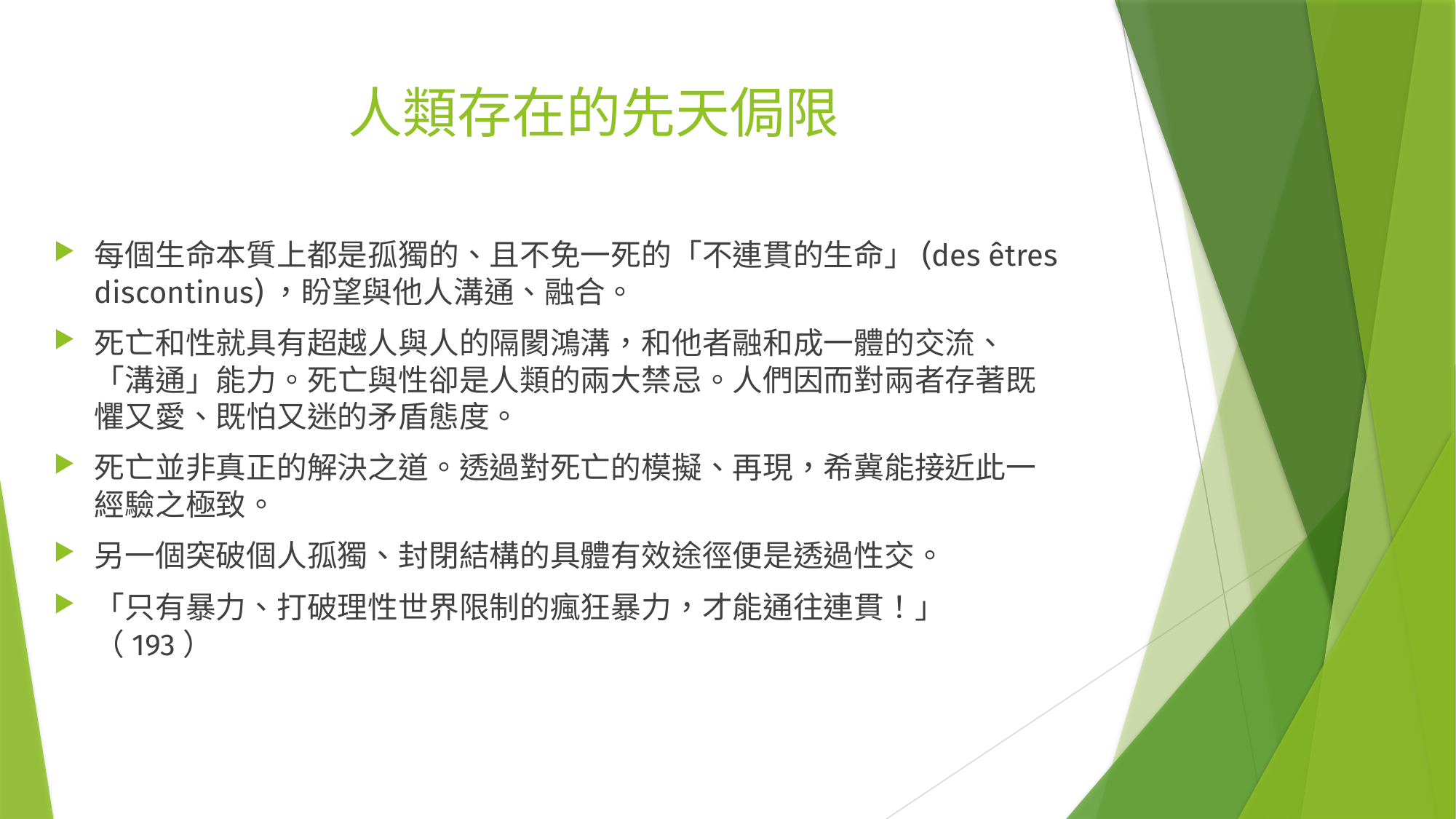

# 人類存在的先天侷限
每個生命本質上都是孤獨的、且不免一死的「不連貫的生命」(des êtres discontinus)，盼望與他人溝通、融合。
死亡和性就具有超越人與人的隔閡鴻溝，和他者融和成一體的交流、「溝通」能力。死亡與性卻是人類的兩大禁忌。人們因而對兩者存著既懼又愛、既怕又迷的矛盾態度。
死亡並非真正的解決之道。透過對死亡的模擬、再現，希冀能接近此一經驗之極致。
另一個突破個人孤獨、封閉結構的具體有效途徑便是透過性交。
「只有暴力、打破理性世界限制的瘋狂暴力，才能通往連貫！」（193）